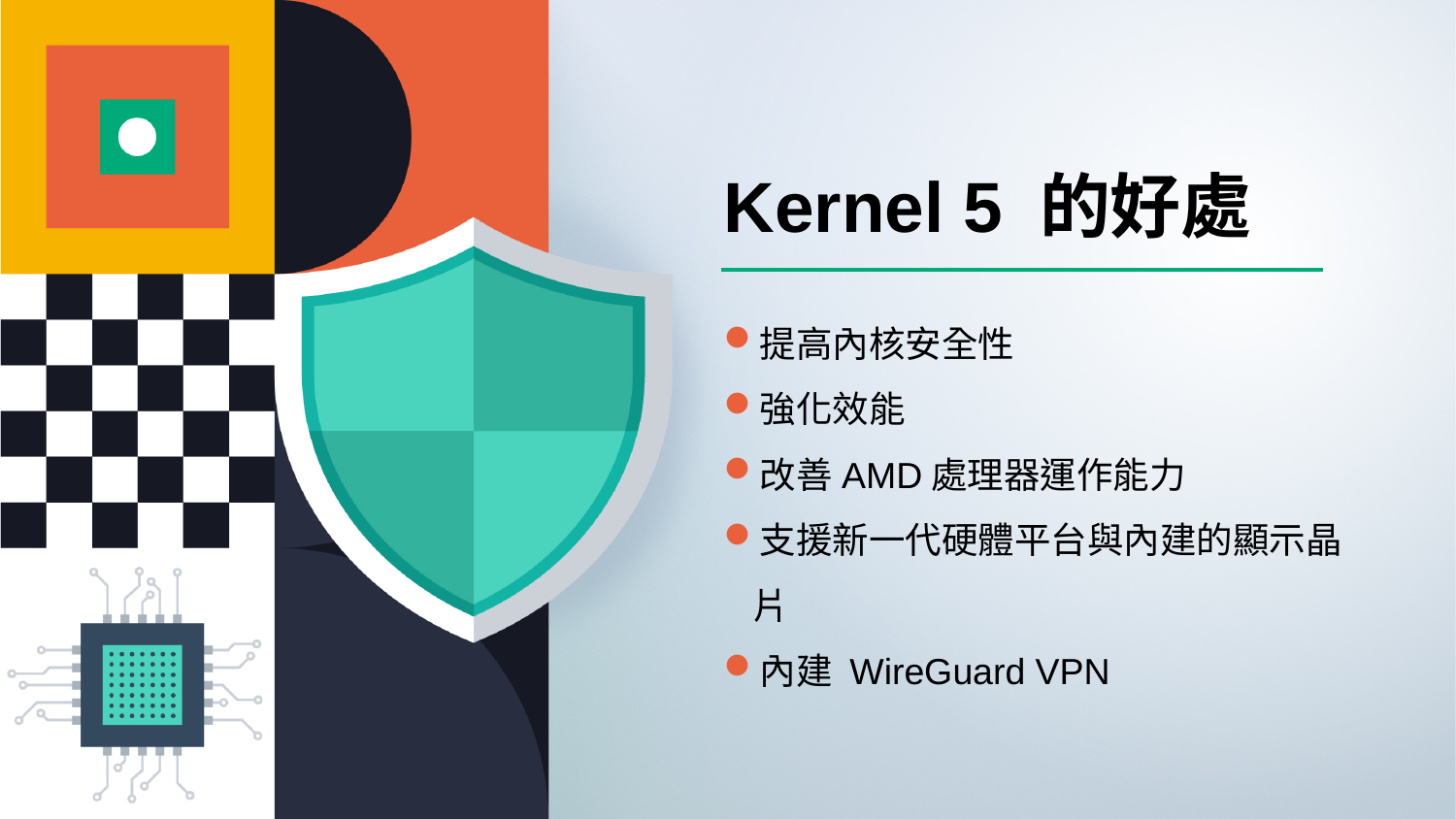

Kernel 5 的好處
提高內核安全性
強化效能
改善AMD處理器運作能力
支援新一代硬體平台與內建的顯示晶片
內建 WireGuard VPN